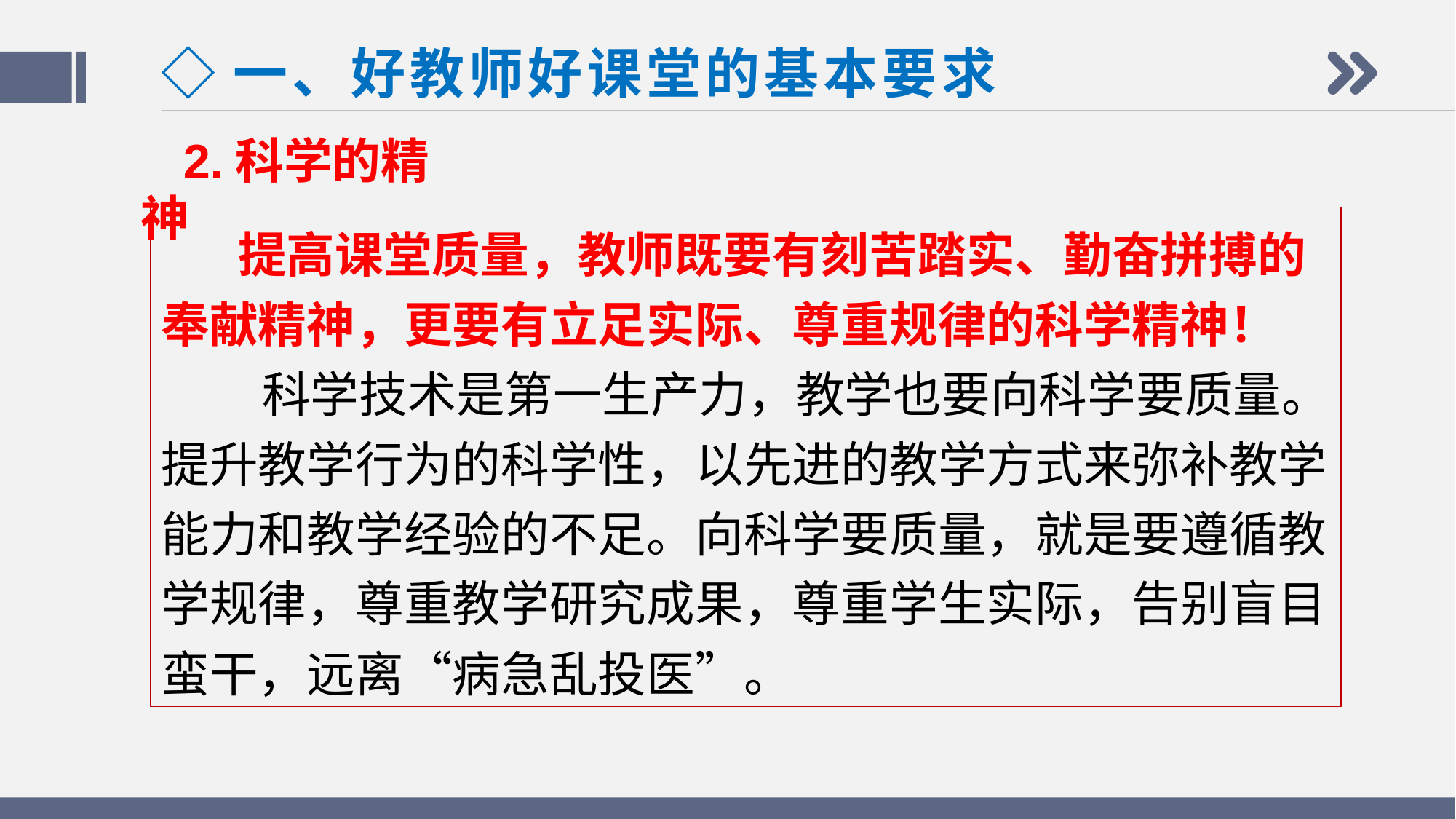

◇一、好教师好课堂的基本要求
2.科学的精神
  提高课堂质量，教师既要有刻苦踏实、勤奋拼搏的奉献精神，更要有立足实际、尊重规律的科学精神！
    科学技术是第一生产力，教学也要向科学要质量。提升教学行为的科学性，以先进的教学方式来弥补教学能力和教学经验的不足。向科学要质量，就是要遵循教学规律，尊重教学研究成果，尊重学生实际，告别盲目蛮干，远离“病急乱投医”。